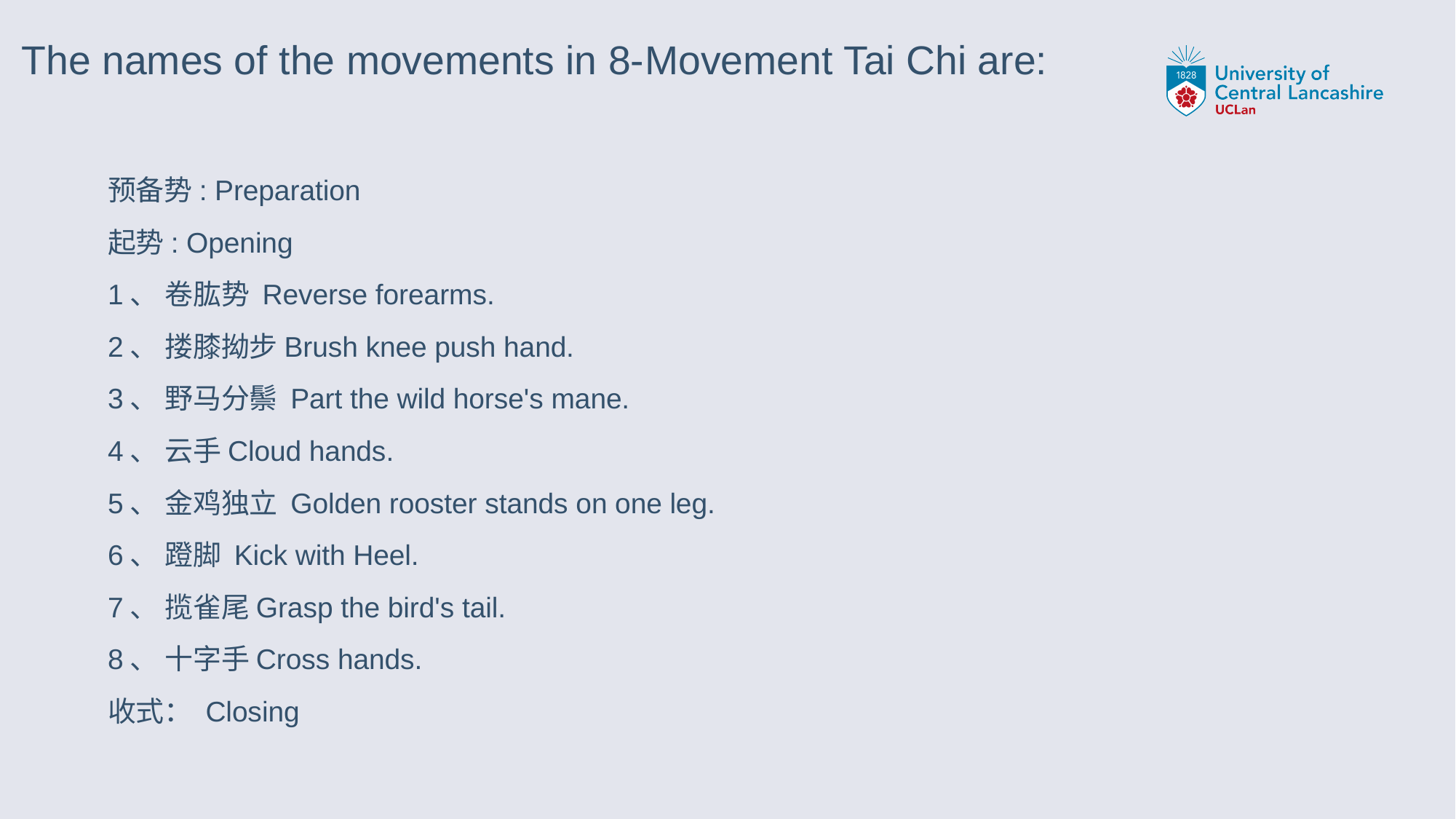

# The names of the movements in 8-Movement Tai Chi are:

预备势: Preparation
起势: Opening
1、 卷肱势 Reverse forearms.
2、 搂膝拗步Brush knee push hand.
3、 野马分鬃 Part the wild horse's mane.
4、 云手Cloud hands.
5、 金鸡独立 Golden rooster stands on one leg.
6、 蹬脚 Kick with Heel.
7、 揽雀尾Grasp the bird's tail.
8、 十字手Cross hands.
收式： Closing